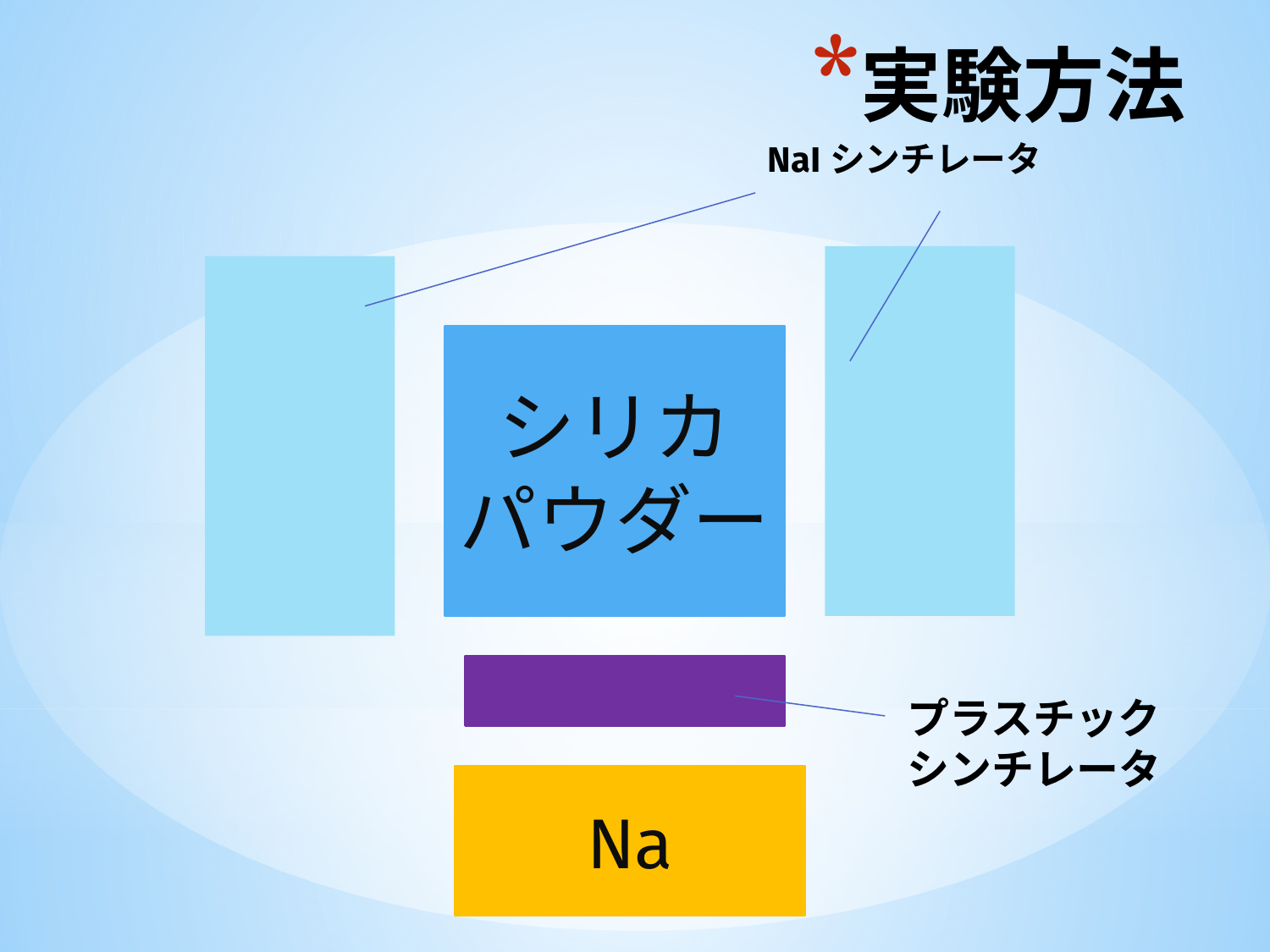

# 実験方法
NaIシンチレータ

シリカ
パウダー

プラスチック
シンチレータ
Na